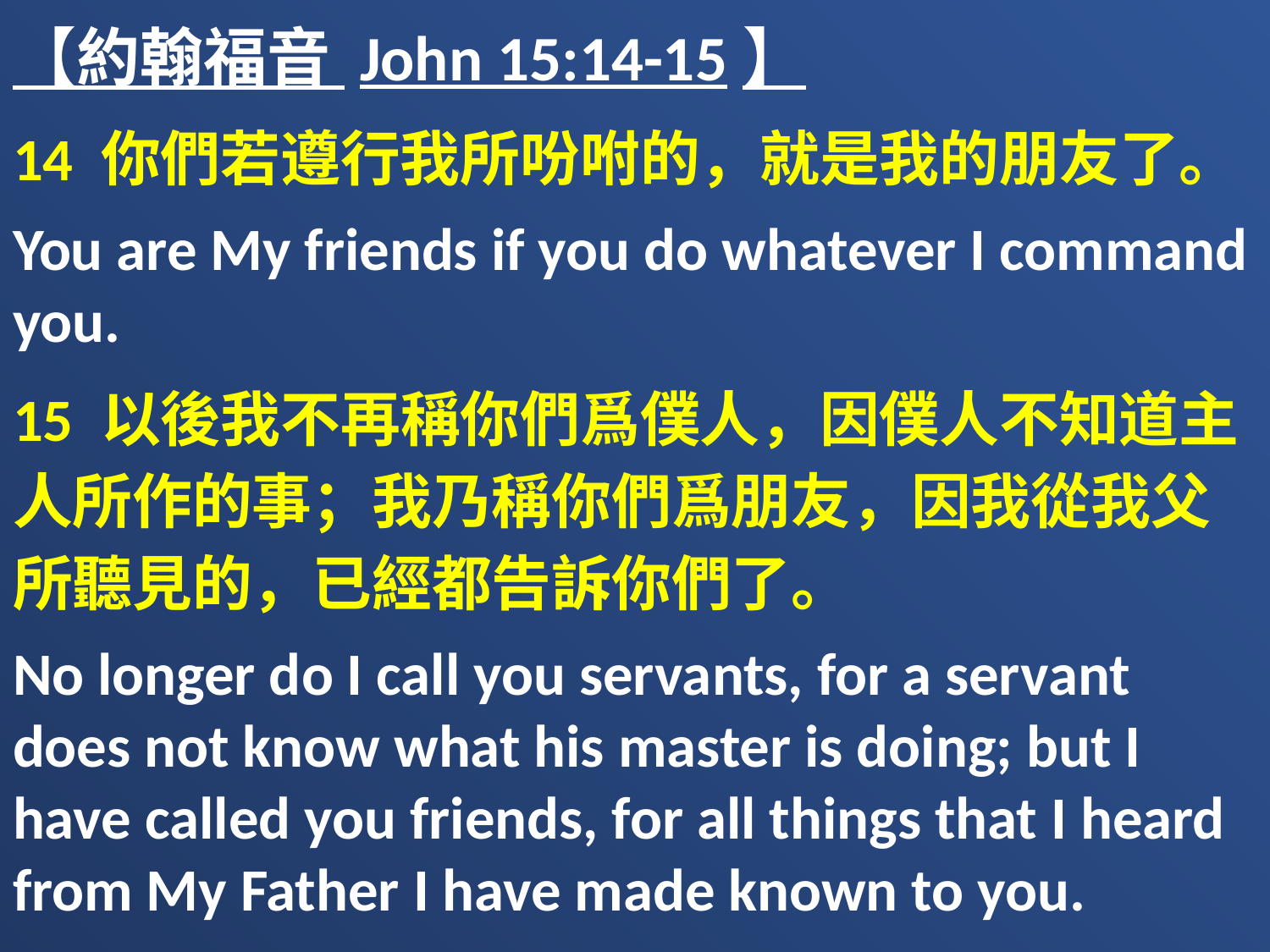

【約翰福音 John 15:14-15】
14 你們若遵行我所吩咐的，就是我的朋友了。
You are My friends if you do whatever I command you.
15 以後我不再稱你們爲僕人，因僕人不知道主人所作的事；我乃稱你們爲朋友，因我從我父所聽見的，已經都告訴你們了。
No longer do I call you servants, for a servant does not know what his master is doing; but I have called you friends, for all things that I heard from My Father I have made known to you.